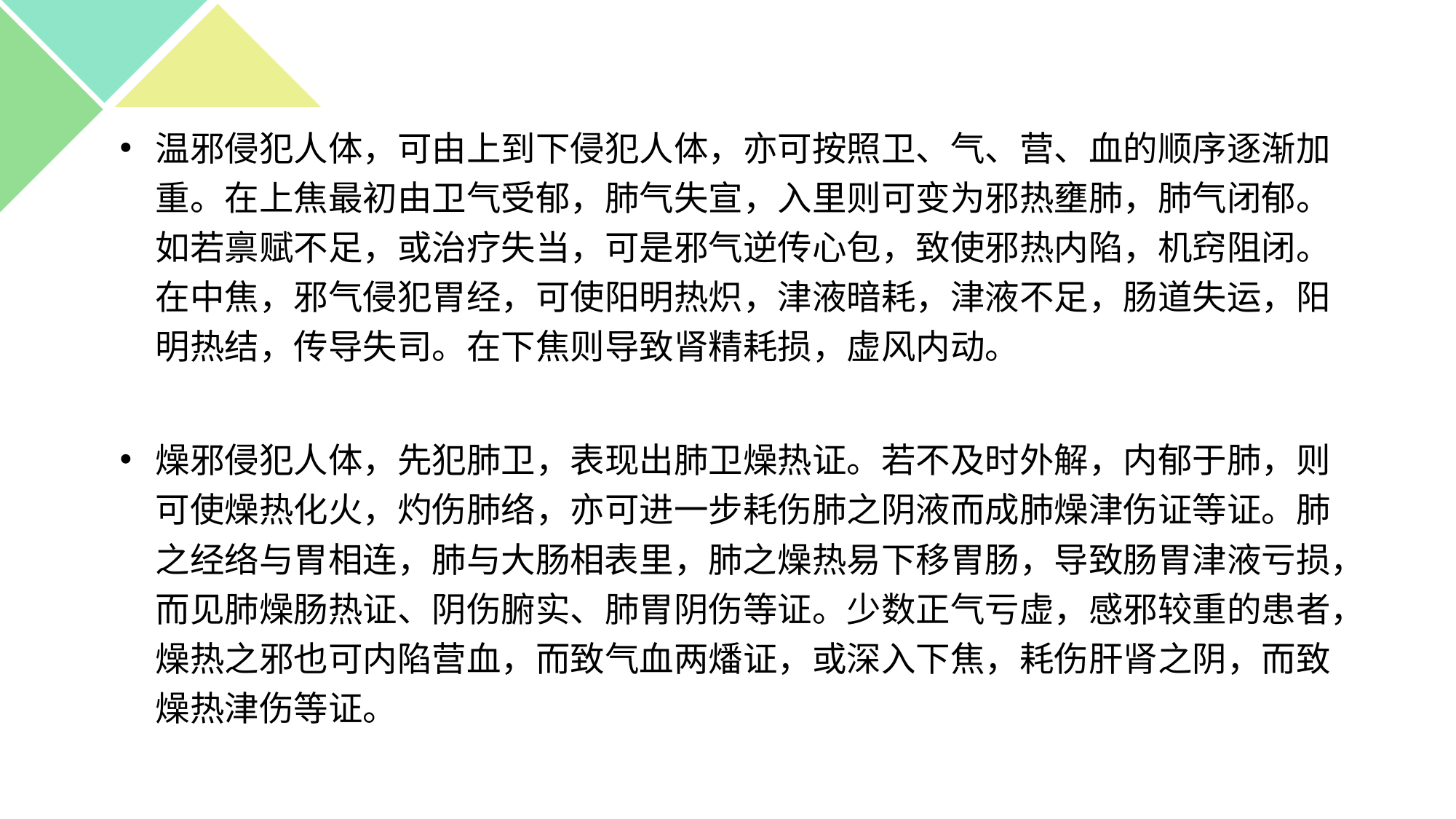

温邪侵犯人体，可由上到下侵犯人体，亦可按照卫、气、营、血的顺序逐渐加重。在上焦最初由卫气受郁，肺气失宣，入里则可变为邪热壅肺，肺气闭郁。如若禀赋不足，或治疗失当，可是邪气逆传心包，致使邪热内陷，机窍阻闭。在中焦，邪气侵犯胃经，可使阳明热炽，津液暗耗，津液不足，肠道失运，阳明热结，传导失司。在下焦则导致肾精耗损，虚风内动。

燥邪侵犯人体，先犯肺卫，表现出肺卫燥热证。若不及时外解，内郁于肺，则可使燥热化火，灼伤肺络，亦可进一步耗伤肺之阴液而成肺燥津伤证等证。肺之经络与胃相连，肺与大肠相表里，肺之燥热易下移胃肠，导致肠胃津液亏损，而见肺燥肠热证、阴伤腑实、肺胃阴伤等证。少数正气亏虚，感邪较重的患者，燥热之邪也可内陷营血，而致气血两燔证，或深入下焦，耗伤肝肾之阴，而致燥热津伤等证。